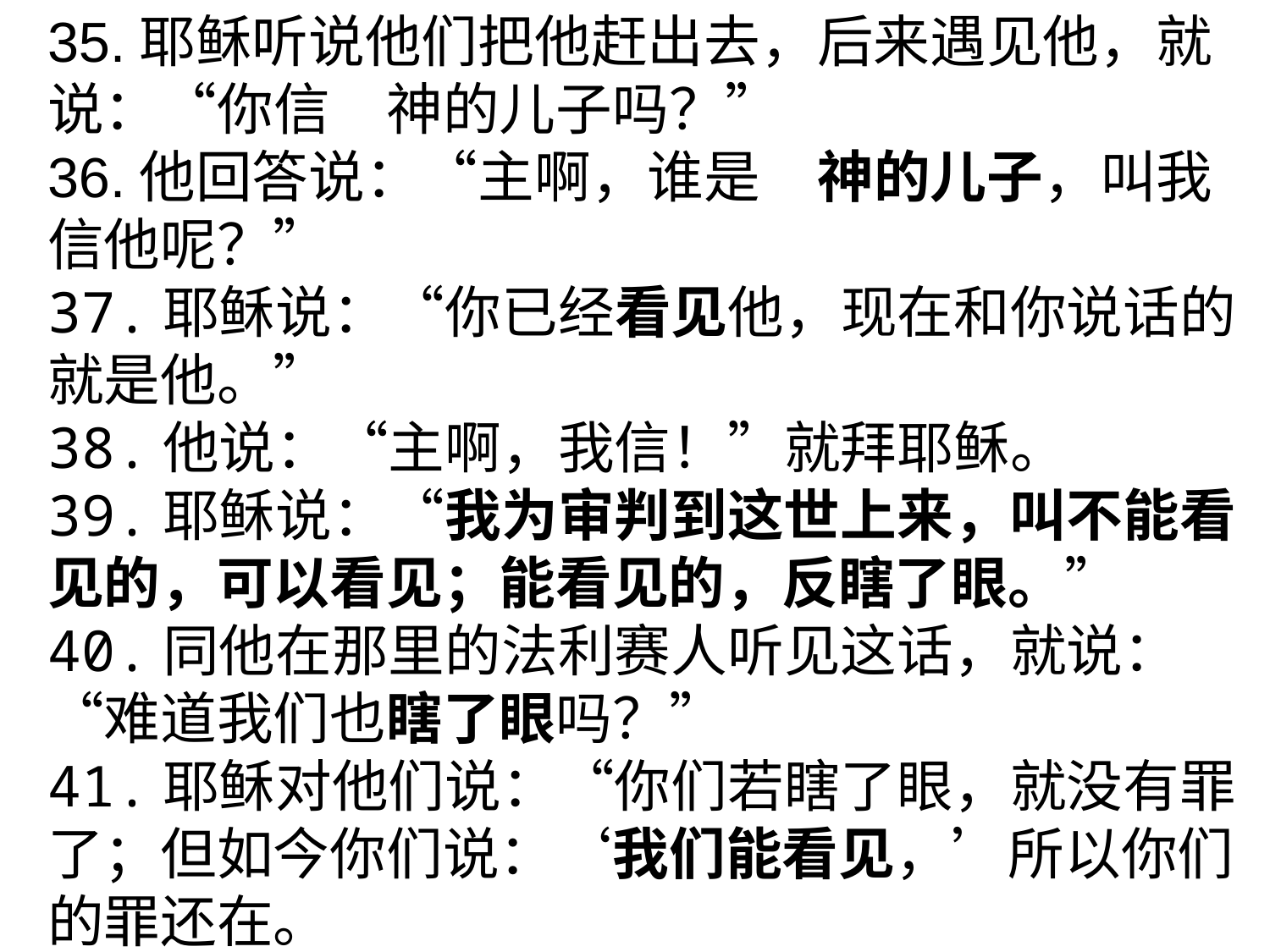

35.耶稣听说他们把他赶出去，后来遇见他，就说：“你信　神的儿子吗？”
36.他回答说：“主啊，谁是　神的儿子，叫我信他呢？”
37.耶稣说：“你已经看见他，现在和你说话的就是他。”
38.他说：“主啊，我信！”就拜耶稣。
39.耶稣说：“我为审判到这世上来，叫不能看见的，可以看见；能看见的，反瞎了眼。”
40.同他在那里的法利赛人听见这话，就说：“难道我们也瞎了眼吗？”
41.耶稣对他们说：“你们若瞎了眼，就没有罪了；但如今你们说：‘我们能看见，’所以你们的罪还在。